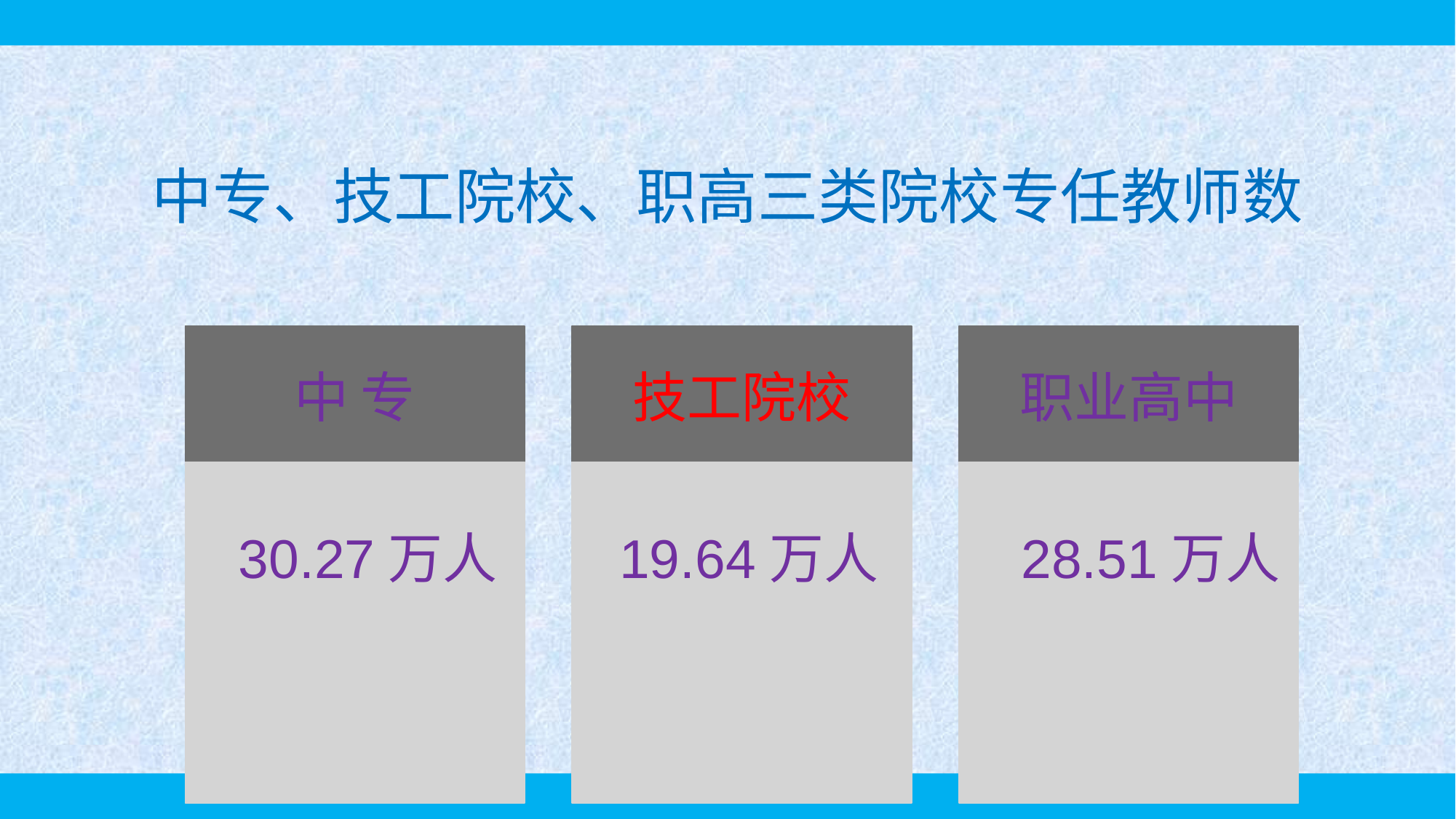

# 中专、技工院校、职高三类院校专任教师数
中 专
技工院校
职业高中
30.27万人
19.64万人
28.51万人